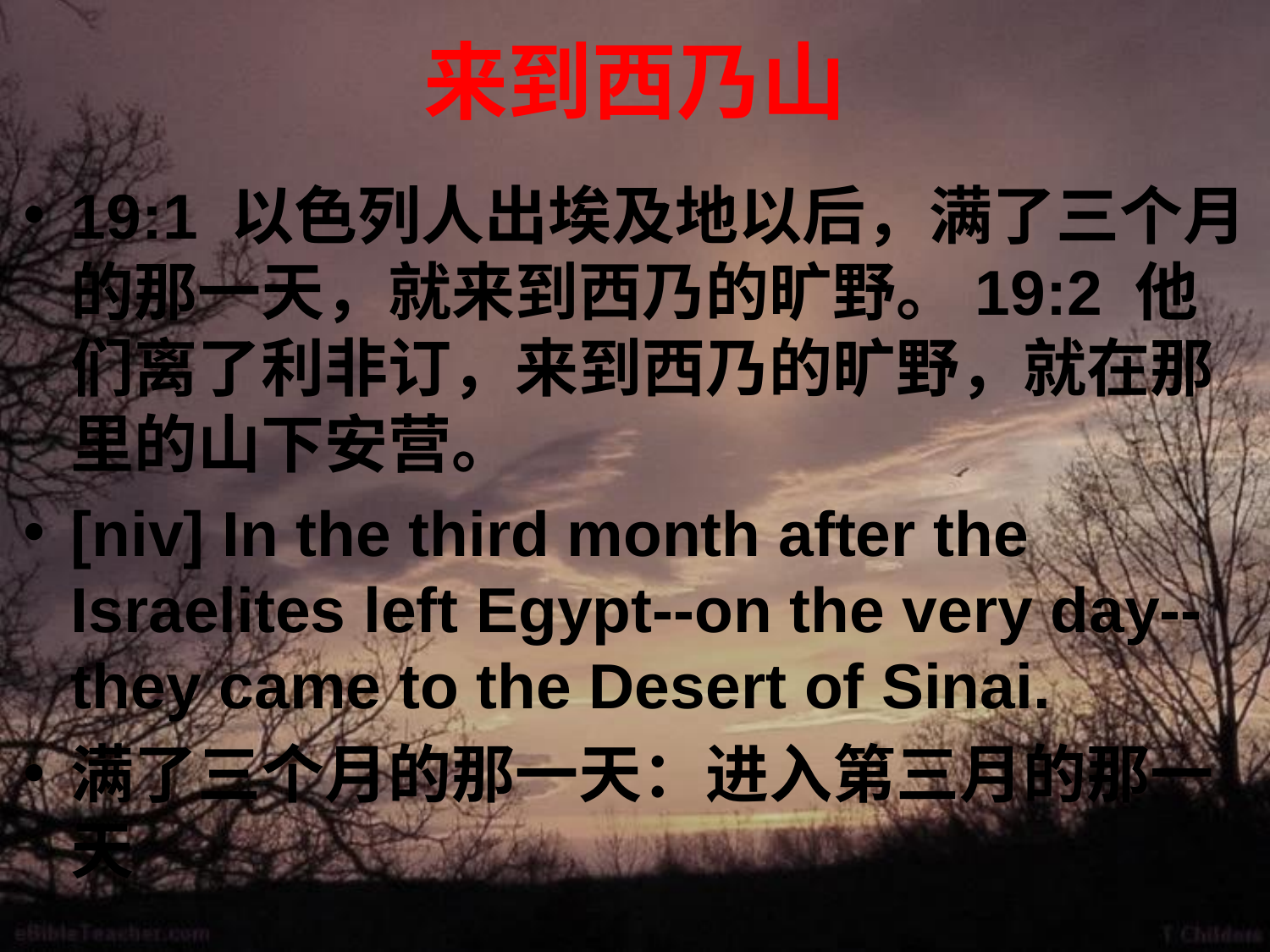

# 来到西乃山
19:1 以色列人出埃及地以后，满了三个月的那一天，就来到西乃的旷野。19:2 他们离了利非订，来到西乃的旷野，就在那里的山下安营。
[niv] In the third month after the Israelites left Egypt--on the very day--they came to the Desert of Sinai.
满了三个月的那一天：进入第三月的那一天